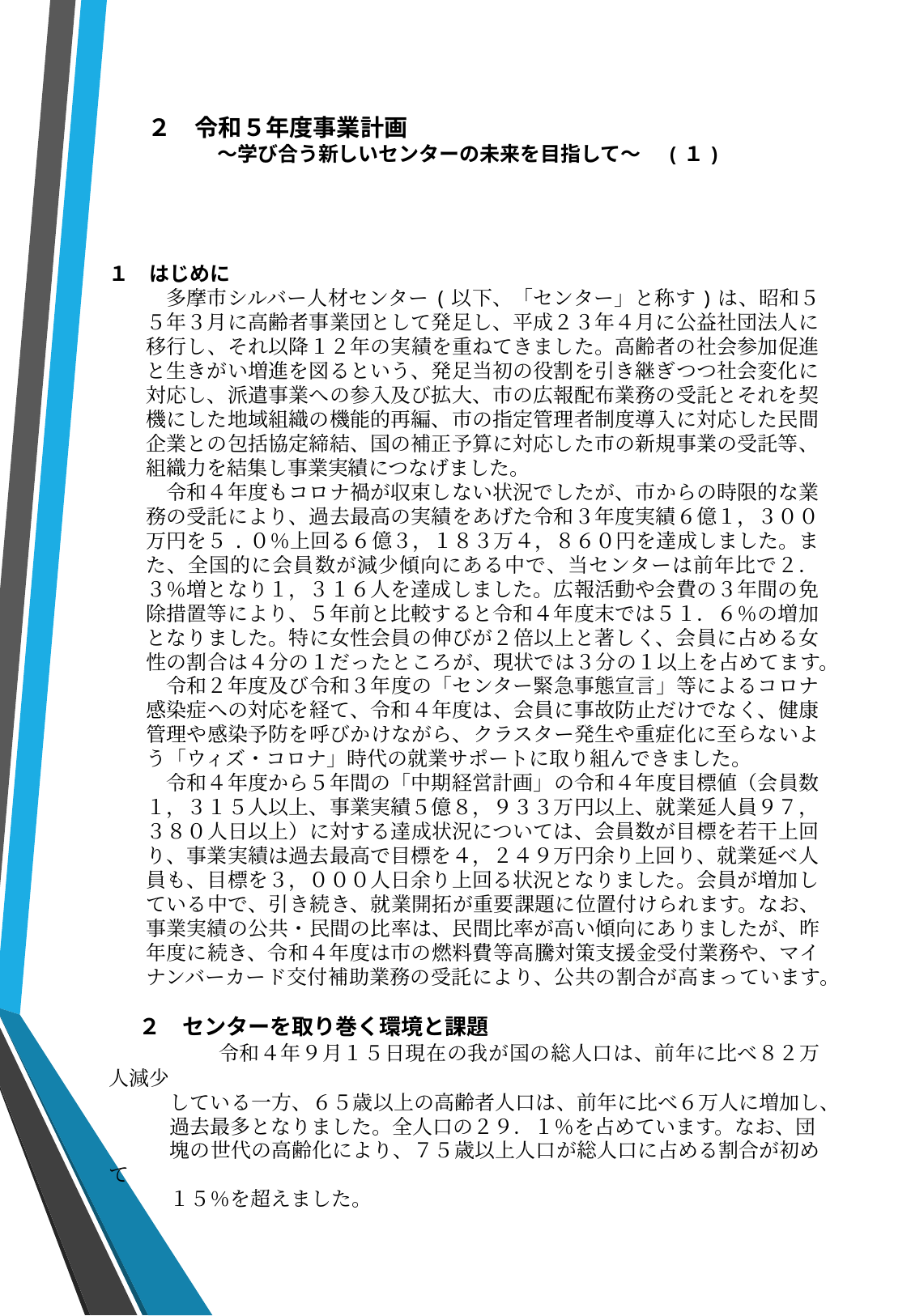

２　令和５年度事業計画
　〜学び合う新しいセンターの未来を目指して〜　(１)

１　はじめに
多摩市シルバー人材センター(以下、「センター」と称す)は、昭和５５年３月に高齢者事業団として発足し、平成２３年４月に公益社団法人に移行し、それ以降１２年の実績を重ねてきました。高齢者の社会参加促進と生きがい増進を図るという、発足当初の役割を引き継ぎつつ社会変化に対応し、派遣事業への参入及び拡大、市の広報配布業務の受託とそれを契機にした地域組織の機能的再編、市の指定管理者制度導入に対応した民間企業との包括協定締結、国の補正予算に対応した市の新規事業の受託等、組織力を結集し事業実績につなげました。
令和４年度もコロナ禍が収束しない状況でしたが、市からの時限的な業務の受託により、過去最高の実績をあげた令和３年度実績６億１，３００万円を５.０％上回る６億３，１８３万４，８６０円を達成しました。また、全国的に会員数が減少傾向にある中で、当センターは前年比で２．３％増となり１，３１６人を達成しました。広報活動や会費の３年間の免除措置等により、５年前と比較すると令和４年度末では５１．６％の増加となりました。特に女性会員の伸びが２倍以上と著しく、会員に占める女性の割合は４分の１だったところが、現状では３分の１以上を占めてます。
令和２年度及び令和３年度の「センター緊急事態宣言」等によるコロナ感染症への対応を経て、令和４年度は、会員に事故防止だけでなく、健康管理や感染予防を呼びかけながら、クラスター発生や重症化に至らないよう「ウィズ・コロナ」時代の就業サポートに取り組んできました。
令和４年度から５年間の「中期経営計画」の令和４年度目標値（会員数１，３１５人以上、事業実績５億８，９３３万円以上、就業延人員９７，３８０人日以上）に対する達成状況については、会員数が目標を若干上回り、事業実績は過去最高で目標を４，２４９万円余り上回り、就業延べ人員も、目標を３，０００人日余り上回る状況となりました。会員が増加している中で、引き続き、就業開拓が重要課題に位置付けられます。なお、事業実績の公共・民間の比率は、民間比率が高い傾向にありましたが、昨年度に続き、令和４年度は市の燃料費等高騰対策支援金受付業務や、マイナンバーカード交付補助業務の受託により、公共の割合が高まっています。

 ２　センターを取り巻く環境と課題
　　　　令和４年９月１５日現在の我が国の総人口は、前年に比べ８２万人減少
　　している一方、６５歳以上の高齢者人口は、前年に比べ６万人に増加し、
　　過去最多となりました。全人口の２９．１％を占めています。なお、団
　　塊の世代の高齢化により、７５歳以上人口が総人口に占める割合が初めて
　　１５％を超えました。